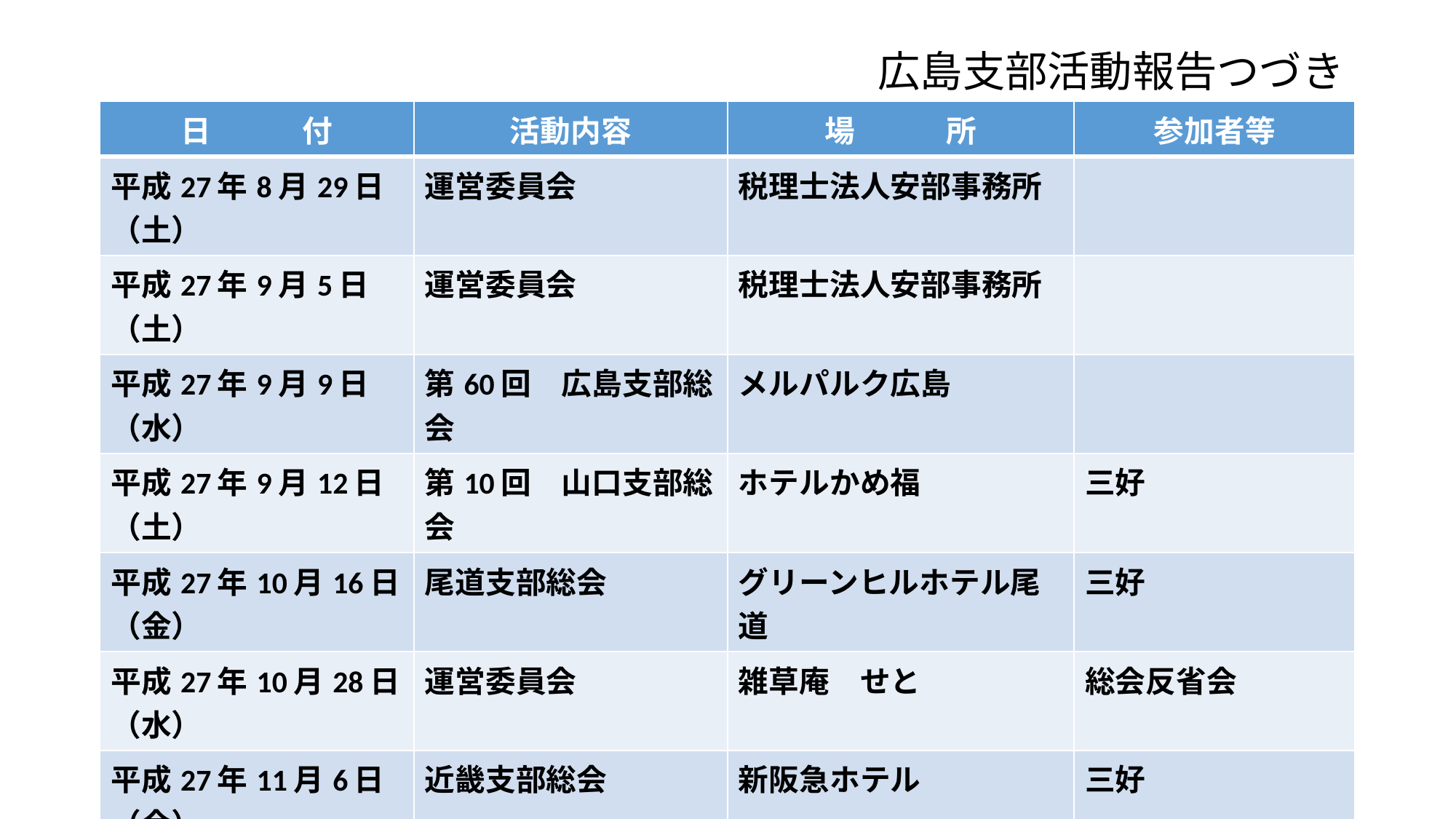

# 広島支部活動報告つづき
| 日　　　付 | 活動内容 | 場　　　所 | 参加者等 |
| --- | --- | --- | --- |
| 平成27年8月29日（土） | 運営委員会 | 税理士法人安部事務所 |  |
| 平成27年9月5日（土） | 運営委員会 | 税理士法人安部事務所 |  |
| 平成27年9月9日（水） | 第60回　広島支部総会 | メルパルク広島 |  |
| 平成27年9月12日（土） | 第10回　山口支部総会 | ホテルかめ福 | 三好 |
| 平成27年10月16日（金） | 尾道支部総会 | グリーンヒルホテル尾道 | 三好 |
| 平成27年10月28日（水） | 運営委員会 | 雑草庵　せと | 総会反省会 |
| 平成27年11月6日（金） | 近畿支部総会 | 新阪急ホテル | 三好 |
| 平成27年11月8日（日） | 第74回秋期ゴルフコンペ（25名参加） | 広島佐伯カントリー倶楽部 | 優勝 寺田立身 （昭和48年卒） |
| 平成28年3月8日 | 運営委員会 | 雑草庵　せと |  |